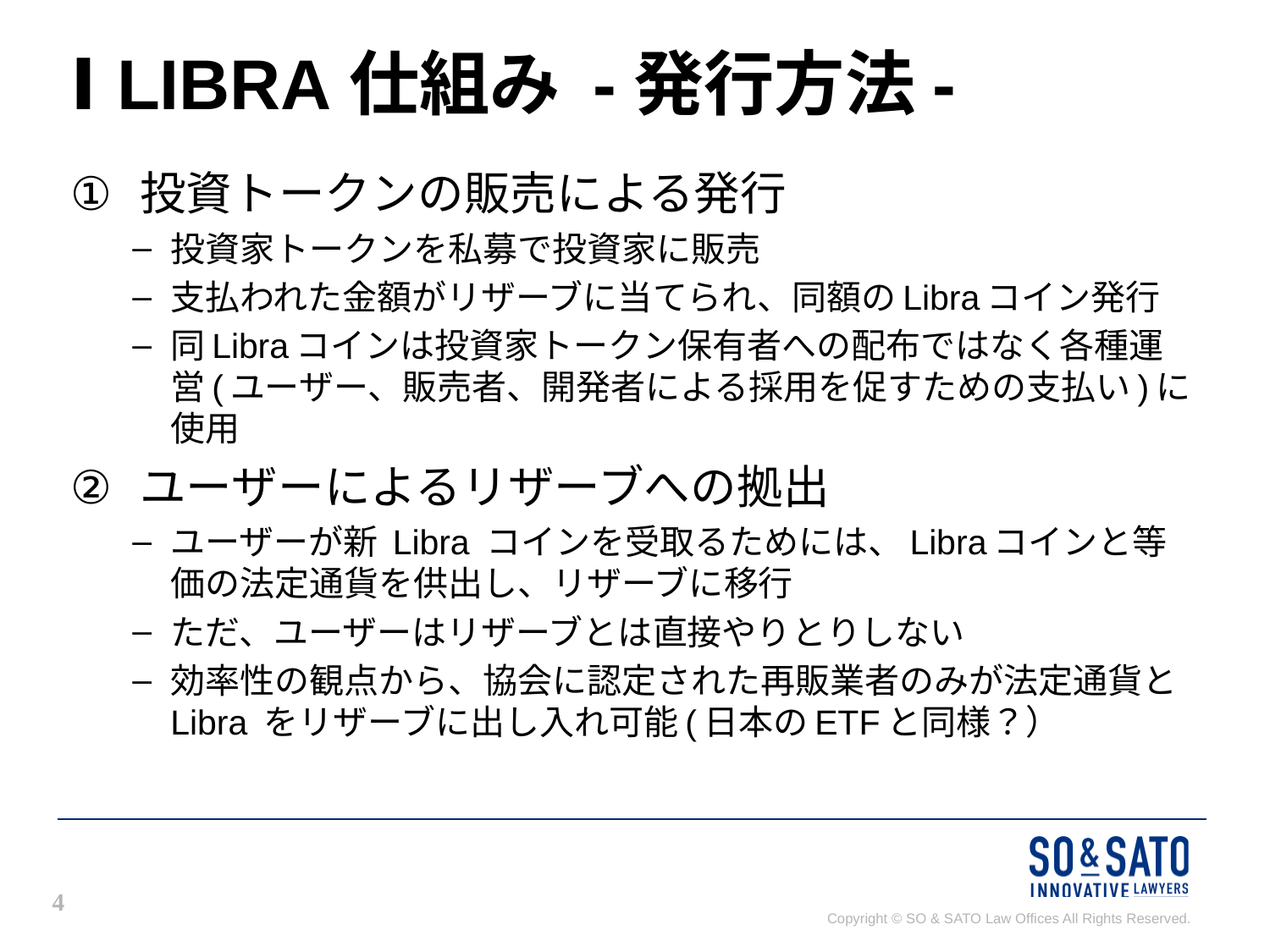

# Ⅰ LIBRA仕組み -発行方法-
投資トークンの販売による発行
投資家トークンを私募で投資家に販売
支払われた金額がリザーブに当てられ、同額のLibraコイン発行
同Libraコインは投資家トークン保有者への配布ではなく各種運営(ユーザー、販売者、開発者による採用を促すための支払い)に使用
ユーザーによるリザーブへの拠出
ユーザーが新 Libra コインを受取るためには、Libraコインと等価の法定通貨を供出し、リザーブに移行
ただ、ユーザーはリザーブとは直接やりとりしない
効率性の観点から、協会に認定された再販業者のみが法定通貨と Libra をリザーブに出し入れ可能(日本のETFと同様？）

4